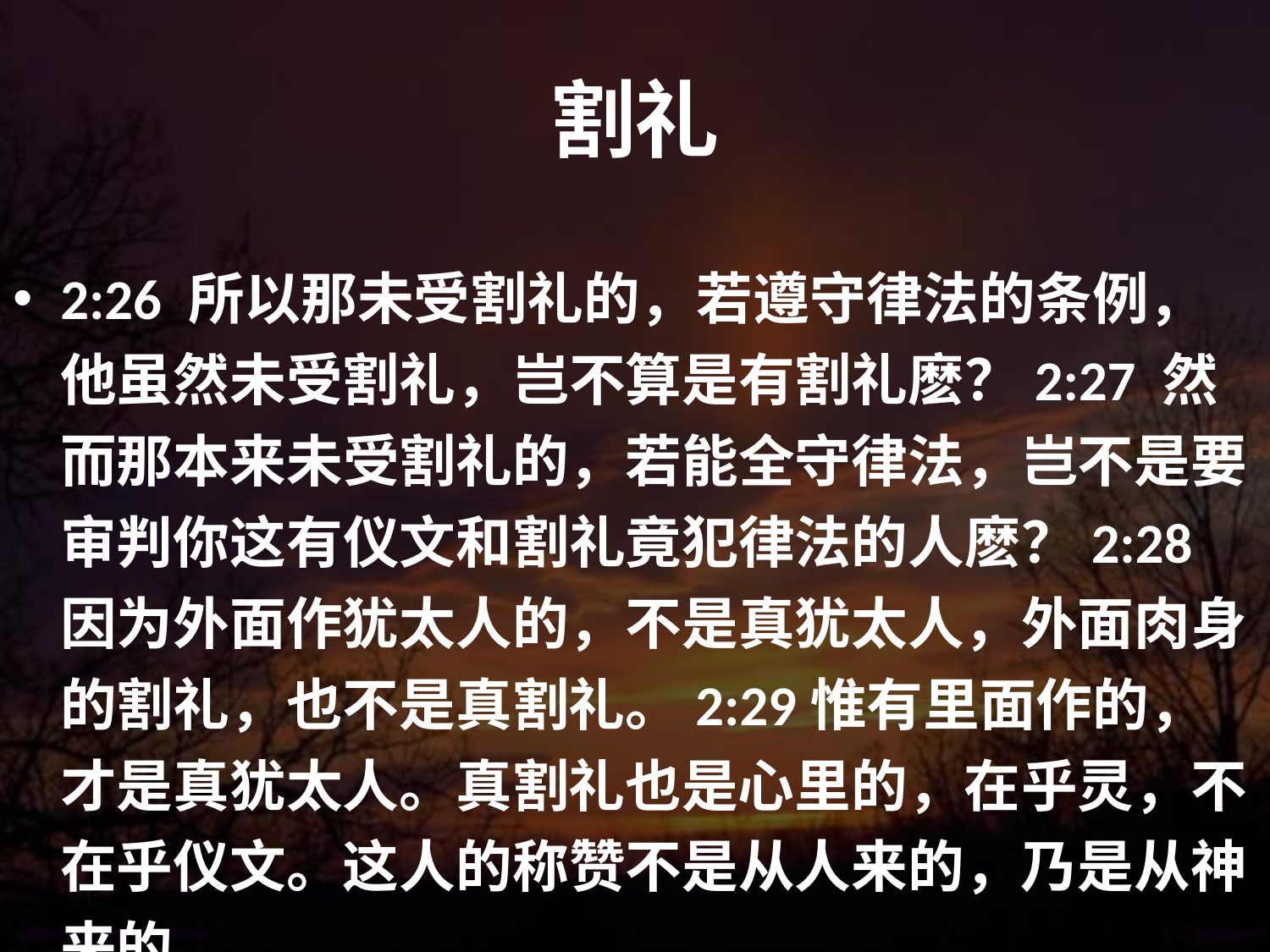

# 割礼
2:26 所以那未受割礼的，若遵守律法的条例，他虽然未受割礼，岂不算是有割礼麽？2:27 然而那本来未受割礼的，若能全守律法，岂不是要审判你这有仪文和割礼竟犯律法的人麽？2:28 因为外面作犹太人的，不是真犹太人，外面肉身的割礼，也不是真割礼。2:29惟有里面作的，才是真犹太人。真割礼也是心里的，在乎灵，不在乎仪文。这人的称赞不是从人来的，乃是从神来的。